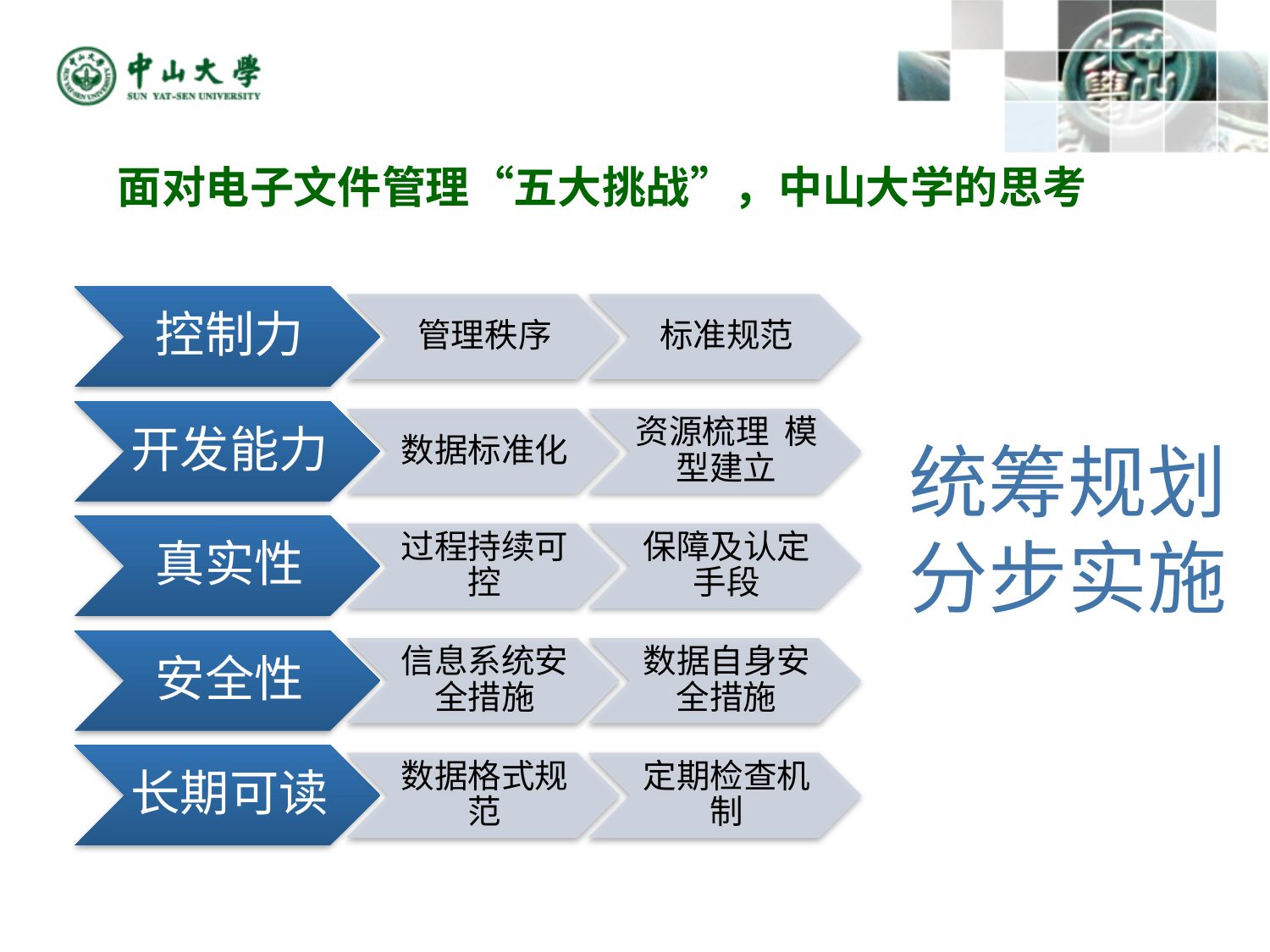

面对电子文件管理“五大挑战”，中山大学的思考
控制力
管理秩序
标准规范
开发能力
数据标准化
资源梳理  模型建立
真实性
过程持续可控
保障及认定手段
安全性
信息系统安全措施
数据自身安全措施
长期可读
数据格式规范
定期检查机制
统筹规划
分步实施
64